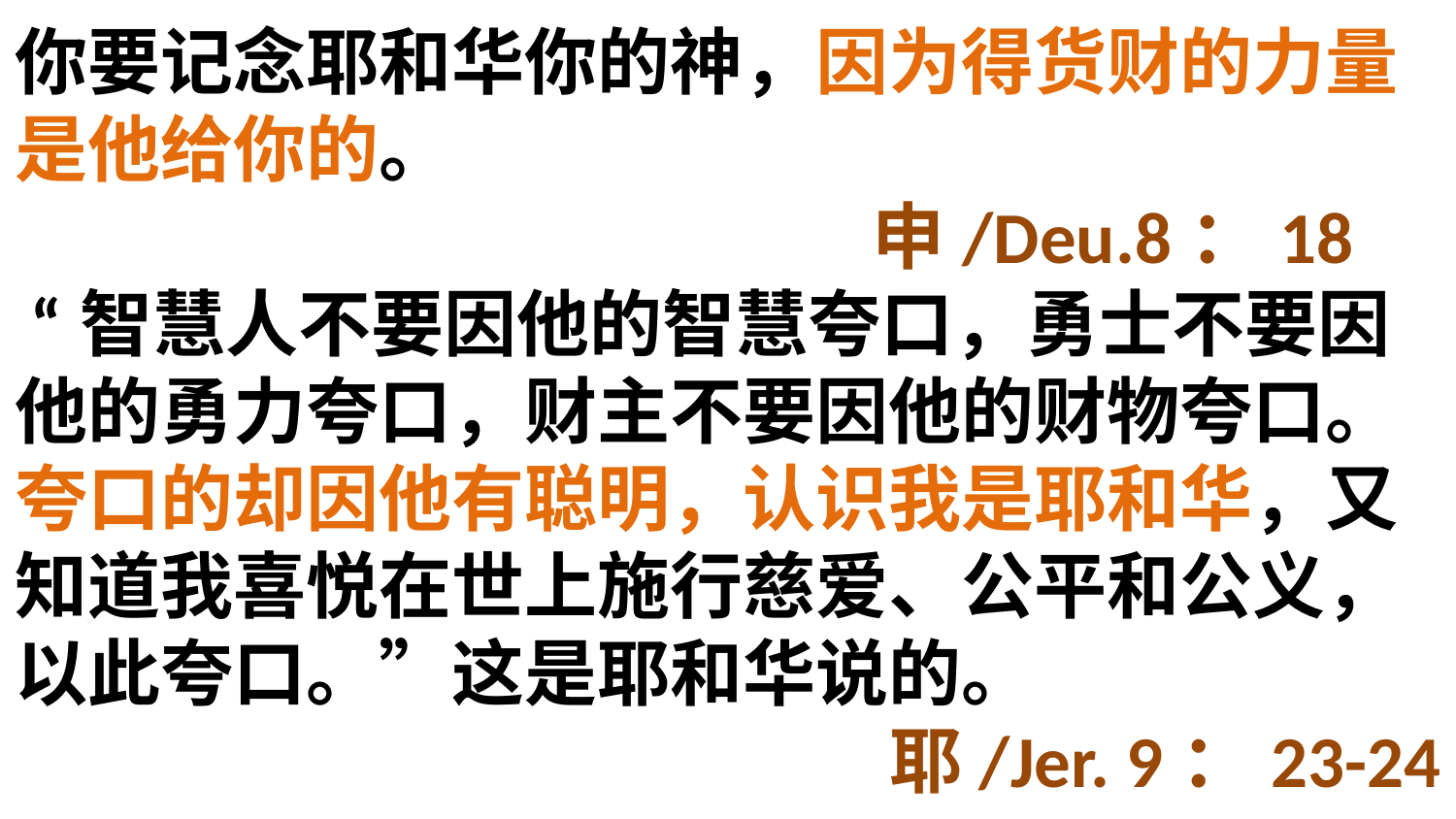

# 你要记念耶和华你的神，因为得货财的力量是他给你的。 申/Deu.8：18 “智慧人不要因他的智慧夸口，勇士不要因他的勇力夸口，财主不要因他的财物夸口。夸口的却因他有聪明，认识我是耶和华，又知道我喜悦在世上施行慈爱、公平和公义，以此夸口。”这是耶和华说的。 耶/Jer. 9：23-24